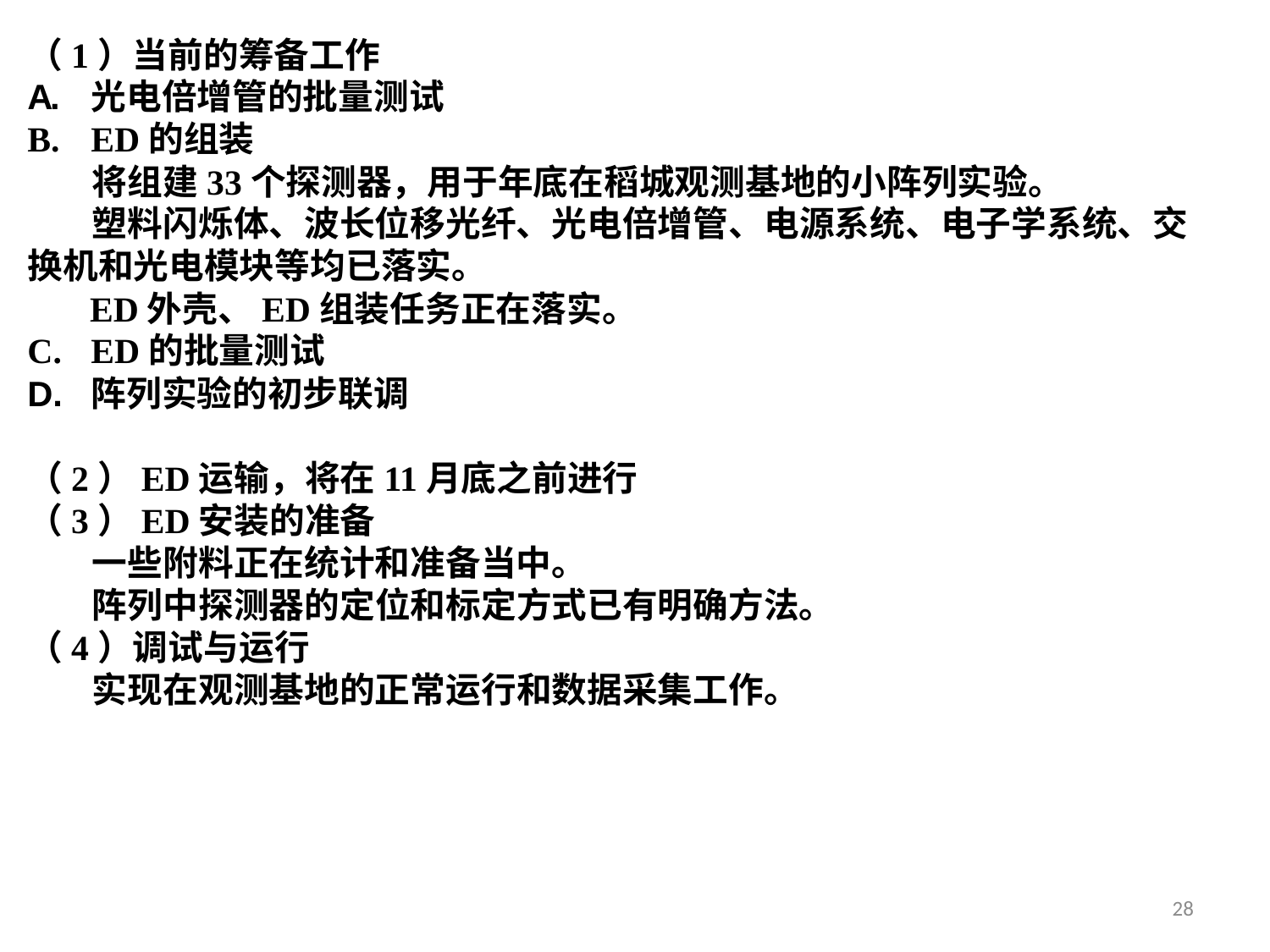

（1）当前的筹备工作
光电倍增管的批量测试
ED的组装
       将组建33个探测器，用于年底在稻城观测基地的小阵列实验。
       塑料闪烁体、波长位移光纤、光电倍增管、电源系统、电子学系统、交换机和光电模块等均已落实。
       ED外壳、ED组装任务正在落实。
ED的批量测试
阵列实验的初步联调

（2）ED运输，将在11月底之前进行
（3）ED安装的准备
       一些附料正在统计和准备当中。
       阵列中探测器的定位和标定方式已有明确方法。
（4）调试与运行
       实现在观测基地的正常运行和数据采集工作。
28